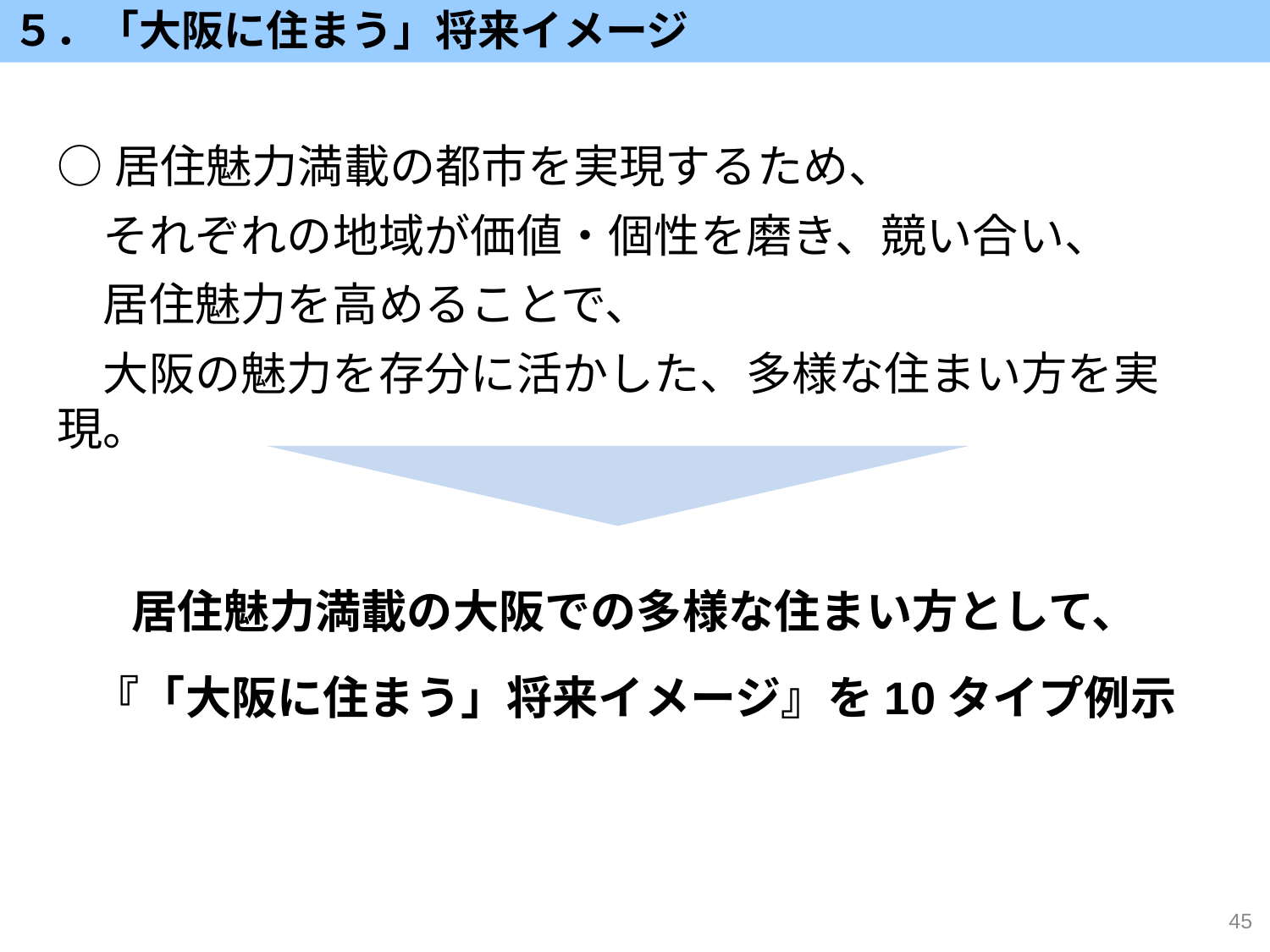

５．「大阪に住まう」将来イメージ
○居住魅力満載の都市を実現するため、
　それぞれの地域が価値・個性を磨き、競い合い、
　居住魅力を高めることで、
　大阪の魅力を存分に活かした、多様な住まい方を実現。

居住魅力満載の大阪での多様な住まい方として、
『「大阪に住まう」将来イメージ』を10タイプ例示

45